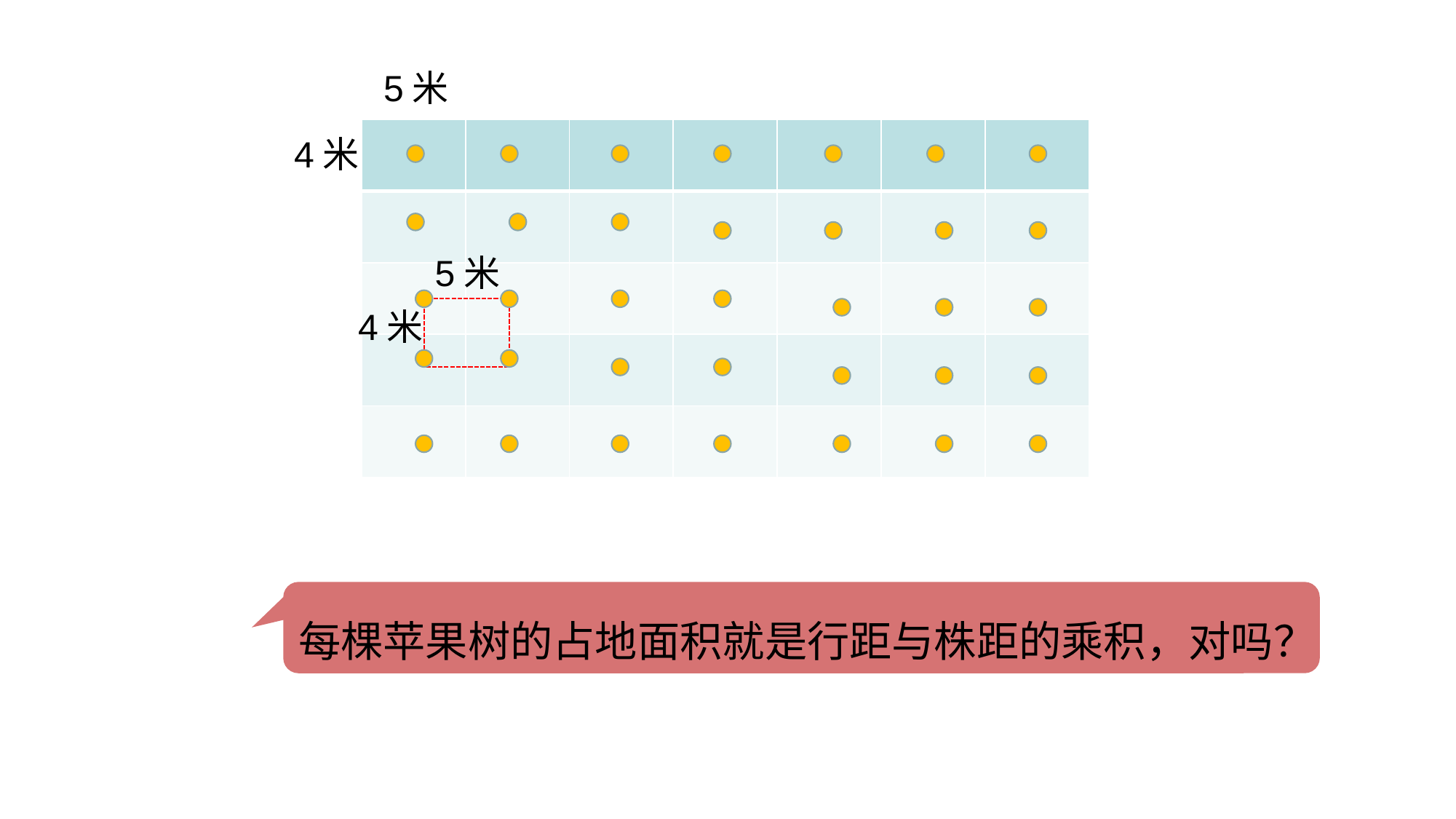

5米
|  |  |  |  |  |  |  |
| --- | --- | --- | --- | --- | --- | --- |
|  |  |  |  |  |  |  |
|  |  |  |  |  |  |  |
|  |  |  |  |  |  |  |
|  |  |  |  |  |  |  |
4米

5米

4米

每棵苹果树的占地面积就是行距与株距的乘积，对吗？